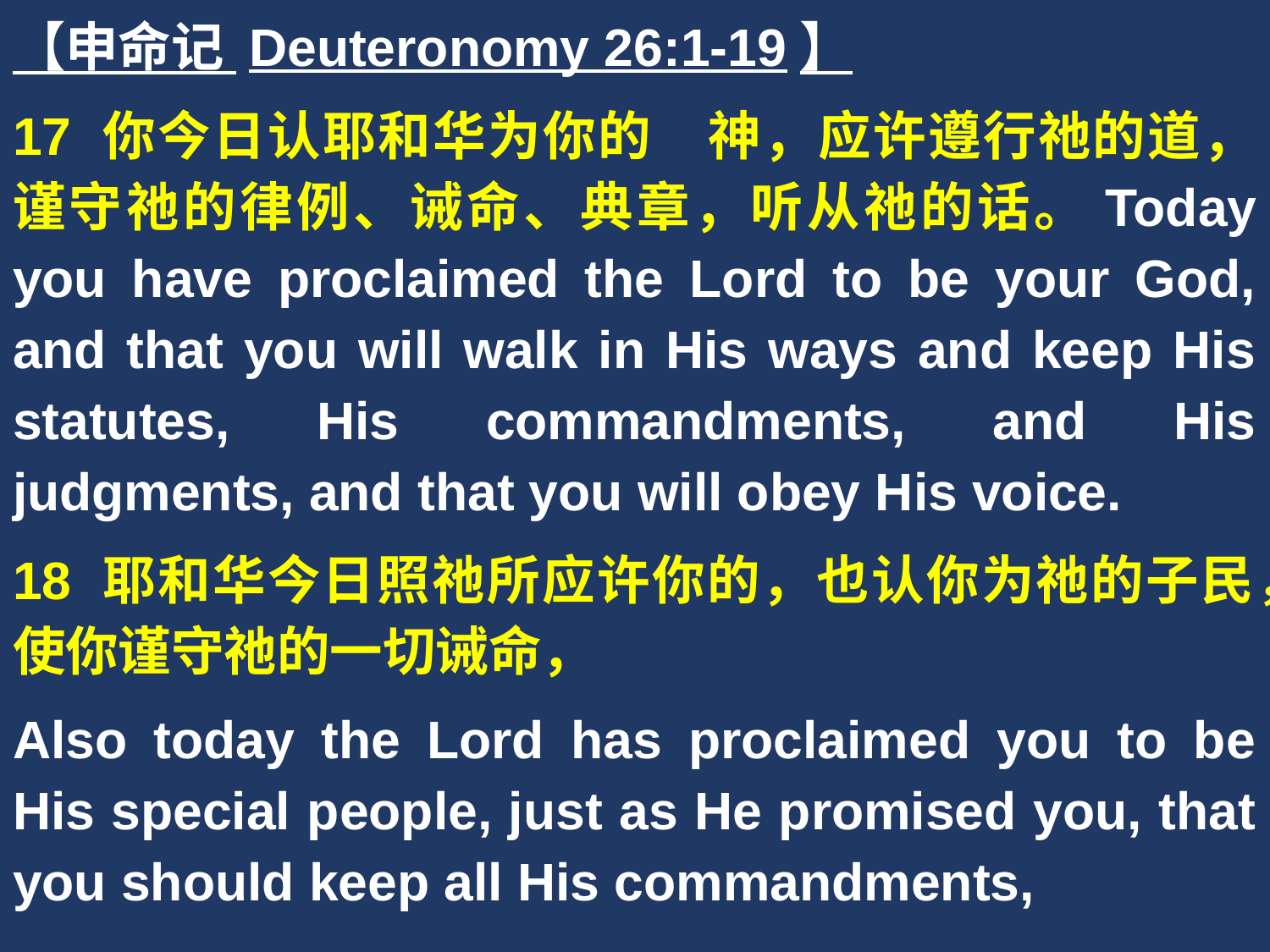

【申命记 Deuteronomy 26:1-19】
17 你今日认耶和华为你的　神，应许遵行祂的道，谨守祂的律例、诫命、典章，听从祂的话。Today you have proclaimed the Lord to be your God, and that you will walk in His ways and keep His statutes, His commandments, and His judgments, and that you will obey His voice.
18 耶和华今日照祂所应许你的，也认你为祂的子民，使你谨守祂的一切诫命，
Also today the Lord has proclaimed you to be His special people, just as He promised you, that you should keep all His commandments,